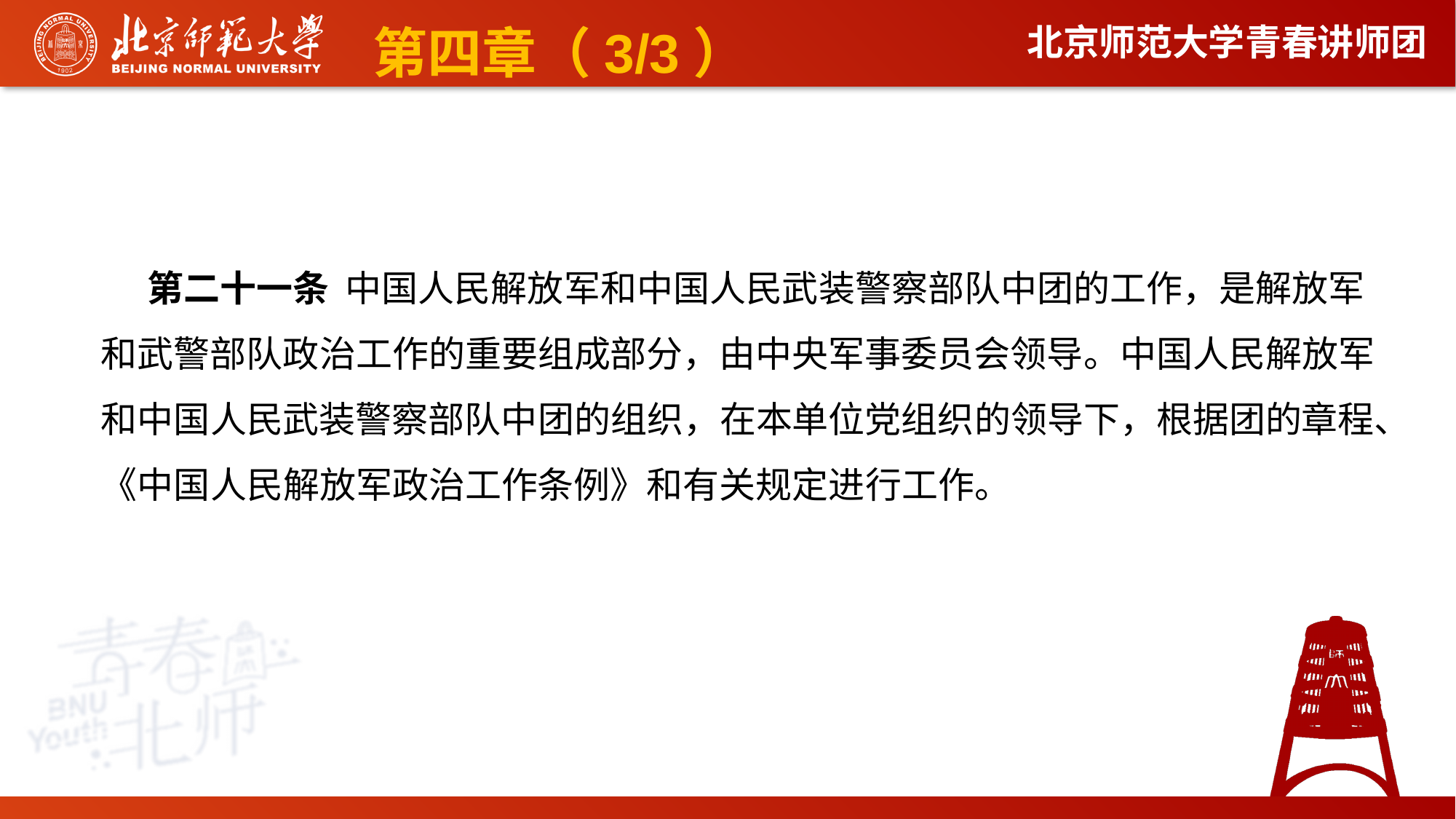

第四章（3/3）

第二十一条  中国人民解放军和中国人民武装警察部队中团的工作，是解放军和武警部队政治工作的重要组成部分，由中央军事委员会领导。中国人民解放军和中国人民武装警察部队中团的组织，在本单位党组织的领导下，根据团的章程、《中国人民解放军政治工作条例》和有关规定进行工作。